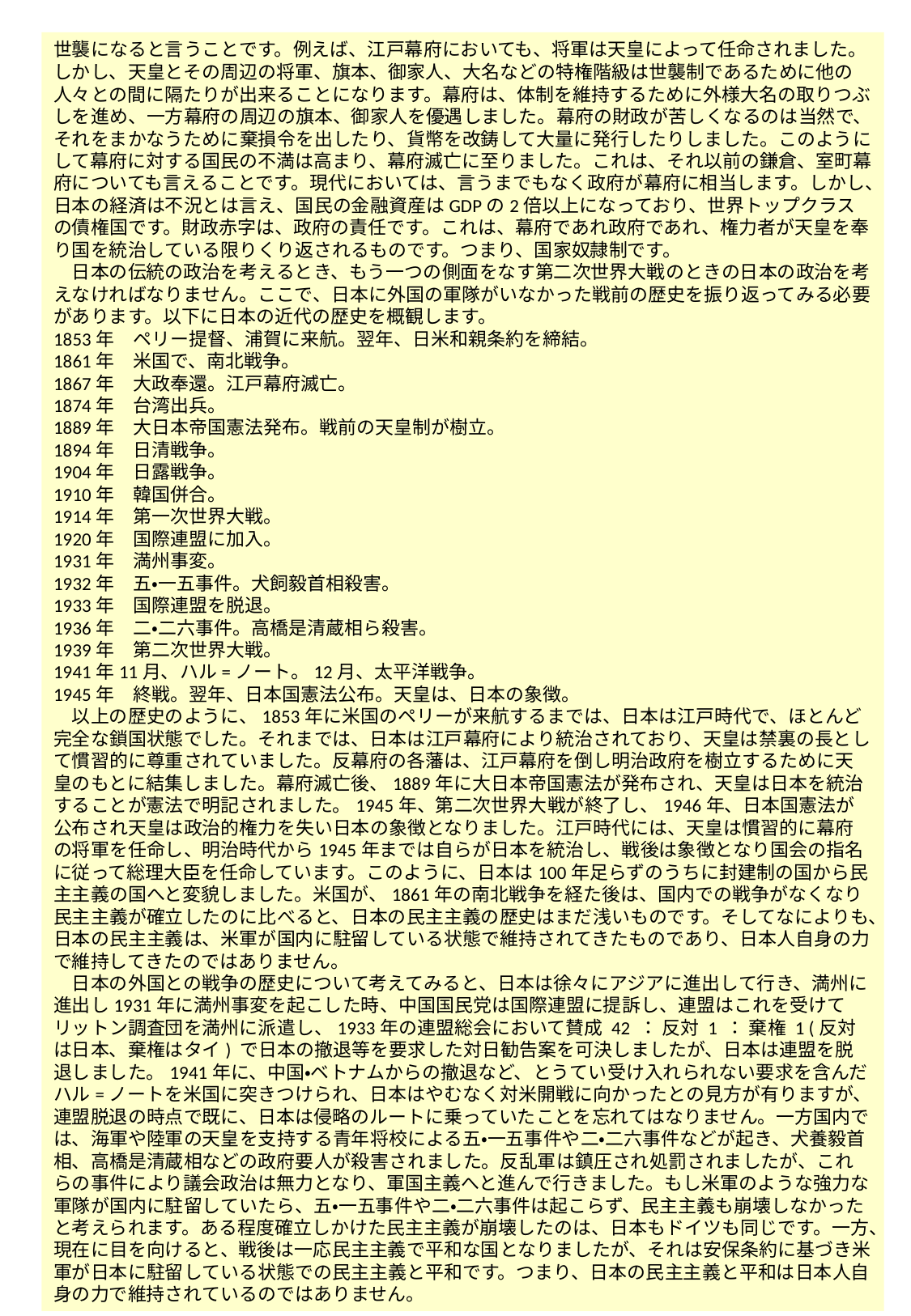

世襲になると言うことです。例えば、江戸幕府においても、将軍は天皇によって任命されました。しかし、天皇とその周辺の将軍、旗本、御家人、大名などの特権階級は世襲制であるために他の人々との間に隔たりが出来ることになります。幕府は、体制を維持するために外様大名の取りつぶしを進め、一方幕府の周辺の旗本、御家人を優遇しました。幕府の財政が苦しくなるのは当然で、それをまかなうために棄損令を出したり、貨幣を改鋳して大量に発行したりしました。このようにして幕府に対する国民の不満は高まり、幕府滅亡に至りました。これは、それ以前の鎌倉、室町幕府についても言えることです。現代においては、言うまでもなく政府が幕府に相当します。しかし、日本の経済は不況とは言え、国民の金融資産はGDPの2倍以上になっており、世界トップクラスの債権国です。財政赤字は、政府の責任です。これは、幕府であれ政府であれ、権力者が天皇を奉り国を統治している限りくり返されるものです。つまり、国家奴隷制です。
　日本の伝統の政治を考えるとき、もう一つの側面をなす第二次世界大戦のときの日本の政治を考えなければなりません。ここで、日本に外国の軍隊がいなかった戦前の歴史を振り返ってみる必要があります。以下に日本の近代の歴史を概観します。
1853年　ペリー提督、浦賀に来航。翌年、日米和親条約を締結。
1861年　米国で、南北戦争。
1867年　大政奉還。江戸幕府滅亡。
1874年　台湾出兵。
1889年　大日本帝国憲法発布。戦前の天皇制が樹立。
1894年　日清戦争。
1904年　日露戦争。
1910年　韓国併合。
1914年　第一次世界大戦。
1920年　国際連盟に加入。
1931年　満州事変。
1932年　五・一五事件。犬飼毅首相殺害。
1933年　国際連盟を脱退。
1936年　二・二六事件。高橋是清蔵相ら殺害。
1939年　第二次世界大戦。
1941年11月、ハル=ノート。12月、太平洋戦争。
1945年　終戦。翌年、日本国憲法公布。天皇は、日本の象徴。
　以上の歴史のように、1853年に米国のペリーが来航するまでは、日本は江戸時代で、ほとんど完全な鎖国状態でした。それまでは、日本は江戸幕府により統治されており、天皇は禁裏の長として慣習的に尊重されていました。反幕府の各藩は、江戸幕府を倒し明治政府を樹立するために天皇のもとに結集しました。幕府滅亡後、1889年に大日本帝国憲法が発布され、天皇は日本を統治することが憲法で明記されました。1945年、第二次世界大戦が終了し、1946年、日本国憲法が公布され天皇は政治的権力を失い日本の象徴となりました。江戸時代には、天皇は慣習的に幕府の将軍を任命し、明治時代から1945年までは自らが日本を統治し、戦後は象徴となり国会の指名に従って総理大臣を任命しています。このように、日本は100年足らずのうちに封建制の国から民主主義の国へと変貌しました。米国が、1861年の南北戦争を経た後は、国内での戦争がなくなり民主主義が確立したのに比べると、日本の民主主義の歴史はまだ浅いものです。そしてなによりも、日本の民主主義は、米軍が国内に駐留している状態で維持されてきたものであり、日本人自身の力で維持してきたのではありません。
　日本の外国との戦争の歴史について考えてみると、日本は徐々にアジアに進出して行き、満州に進出し1931年に満州事変を起こした時、中国国民党は国際連盟に提訴し、連盟はこれを受けてリットン調査団を満州に派遣し、1933年の連盟総会において賛成 42 ： 反対 1 ： 棄権 1 (反対は日本、棄権はタイ) で日本の撤退等を要求した対日勧告案を可決しましたが、日本は連盟を脱退しました。1941年に、中国・ベトナムからの撤退など、とうてい受け入れられない要求を含んだハル=ノートを米国に突きつけられ、日本はやむなく対米開戦に向かったとの見方が有りますが、連盟脱退の時点で既に、日本は侵略のルートに乗っていたことを忘れてはなりません。一方国内では、海軍や陸軍の天皇を支持する青年将校による五・一五事件や二・二六事件などが起き、犬養毅首相、高橋是清蔵相などの政府要人が殺害されました。反乱軍は鎮圧され処罰されましたが、これらの事件により議会政治は無力となり、軍国主義へと進んで行きました。もし米軍のような強力な軍隊が国内に駐留していたら、五・一五事件や二・二六事件は起こらず、民主主義も崩壊しなかったと考えられます。ある程度確立しかけた民主主義が崩壊したのは、日本もドイツも同じです。一方、現在に目を向けると、戦後は一応民主主義で平和な国となりましたが、それは安保条約に基づき米軍が日本に駐留している状態での民主主義と平和です。つまり、日本の民主主義と平和は日本人自身の力で維持されているのではありません。
3